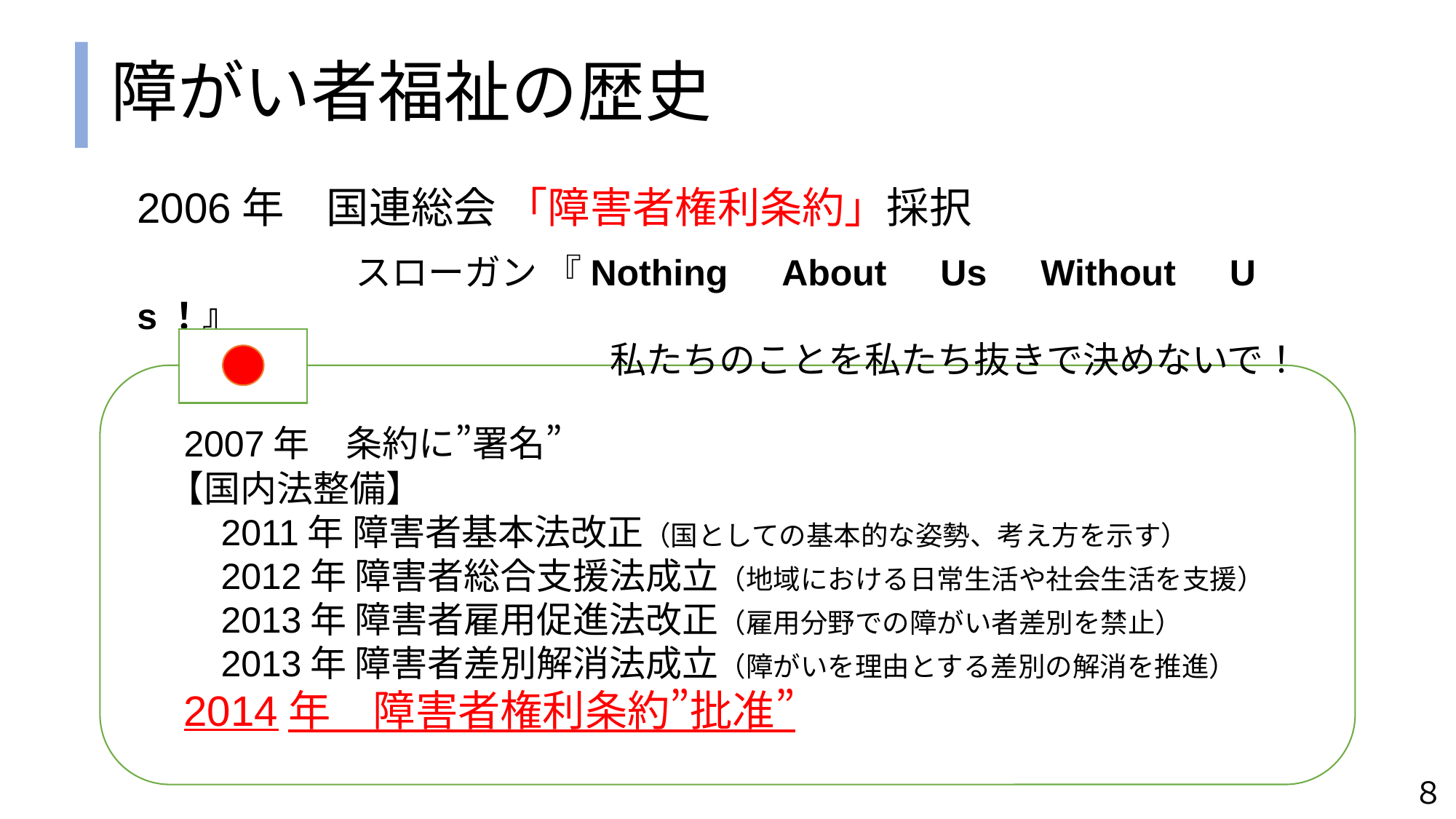

# 障がい者福祉の歴史
2006年　国連総会 「障害者権利条約」採択

　　　　　　スローガン 『Nothing　About　Us　Without　Us！』
　　　　　　　　　　　　　私たちのことを私たち抜きで決めないで！

　2007年　条約に”署名”
　【国内法整備】
　　 2011年 障害者基本法改正（国としての基本的な姿勢、考え方を示す）
　　 2012年 障害者総合支援法成立（地域における日常生活や社会生活を支援）
　　 2013年 障害者雇用促進法改正（雇用分野での障がい者差別を禁止）
　　 2013年 障害者差別解消法成立（障がいを理由とする差別の解消を推進）
　2014年　障害者権利条約”批准”
８